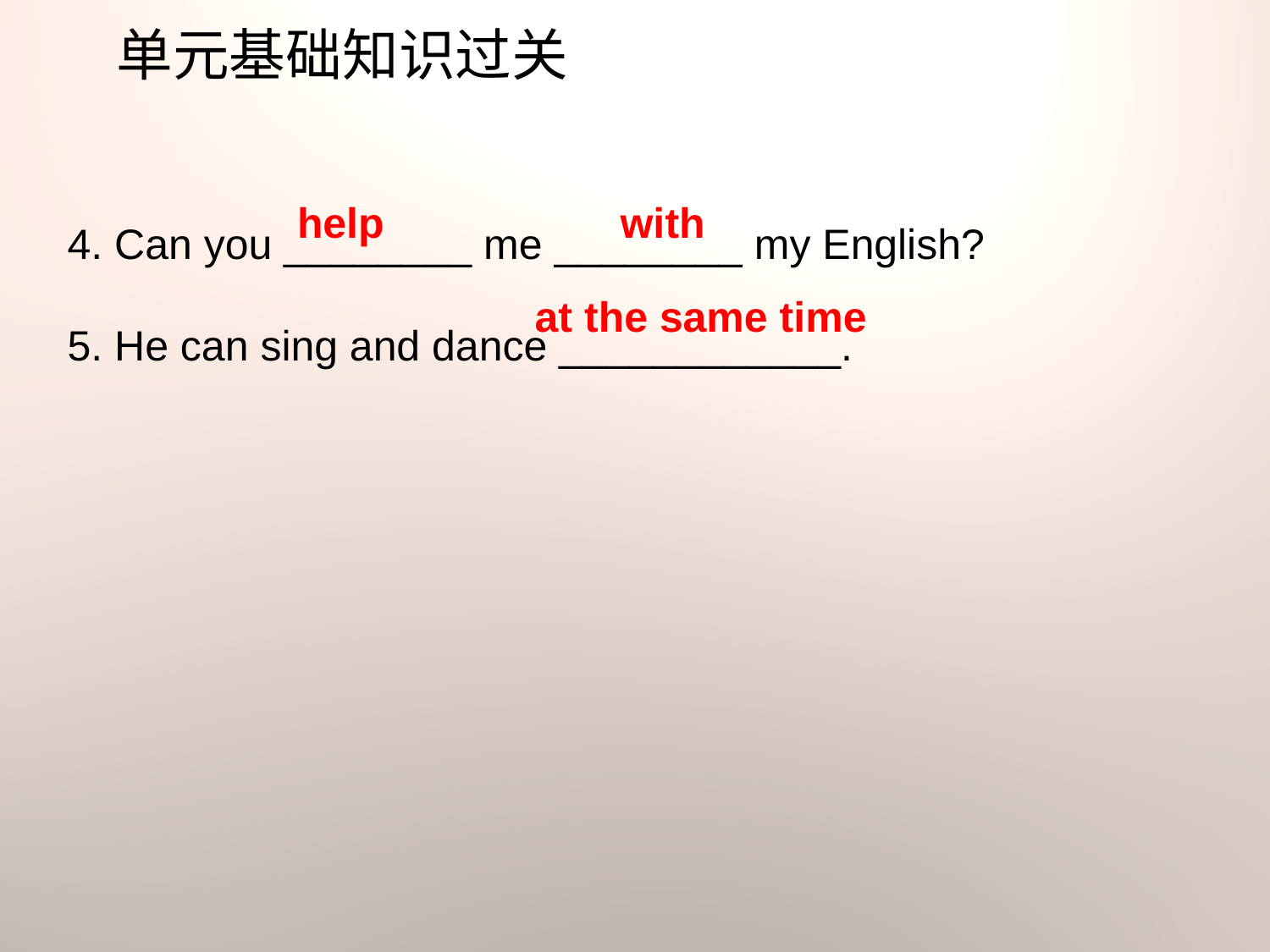

单元基础知识过关
4. Can you ________ me ________ my English?
5. He can sing and dance ____________.
help                    with
at the same time